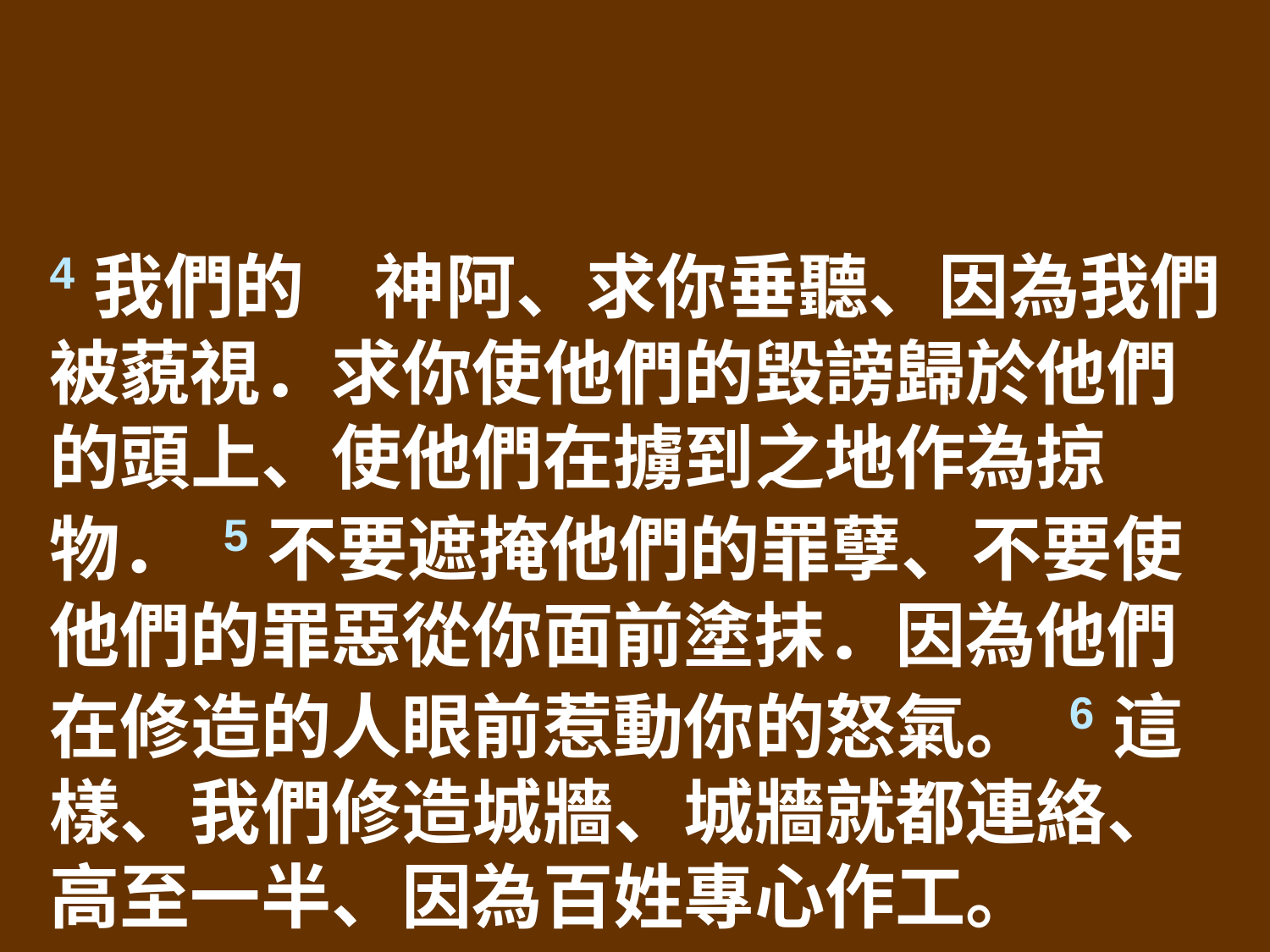

4我們的　神阿、求你垂聽、因為我們被藐視．求你使他們的毀謗歸於他們的頭上、使他們在擄到之地作為掠物． 5不要遮掩他們的罪孽、不要使他們的罪惡從你面前塗抹．因為他們在修造的人眼前惹動你的怒氣。 6這樣、我們修造城牆、城牆就都連絡、高至一半、因為百姓專心作工。